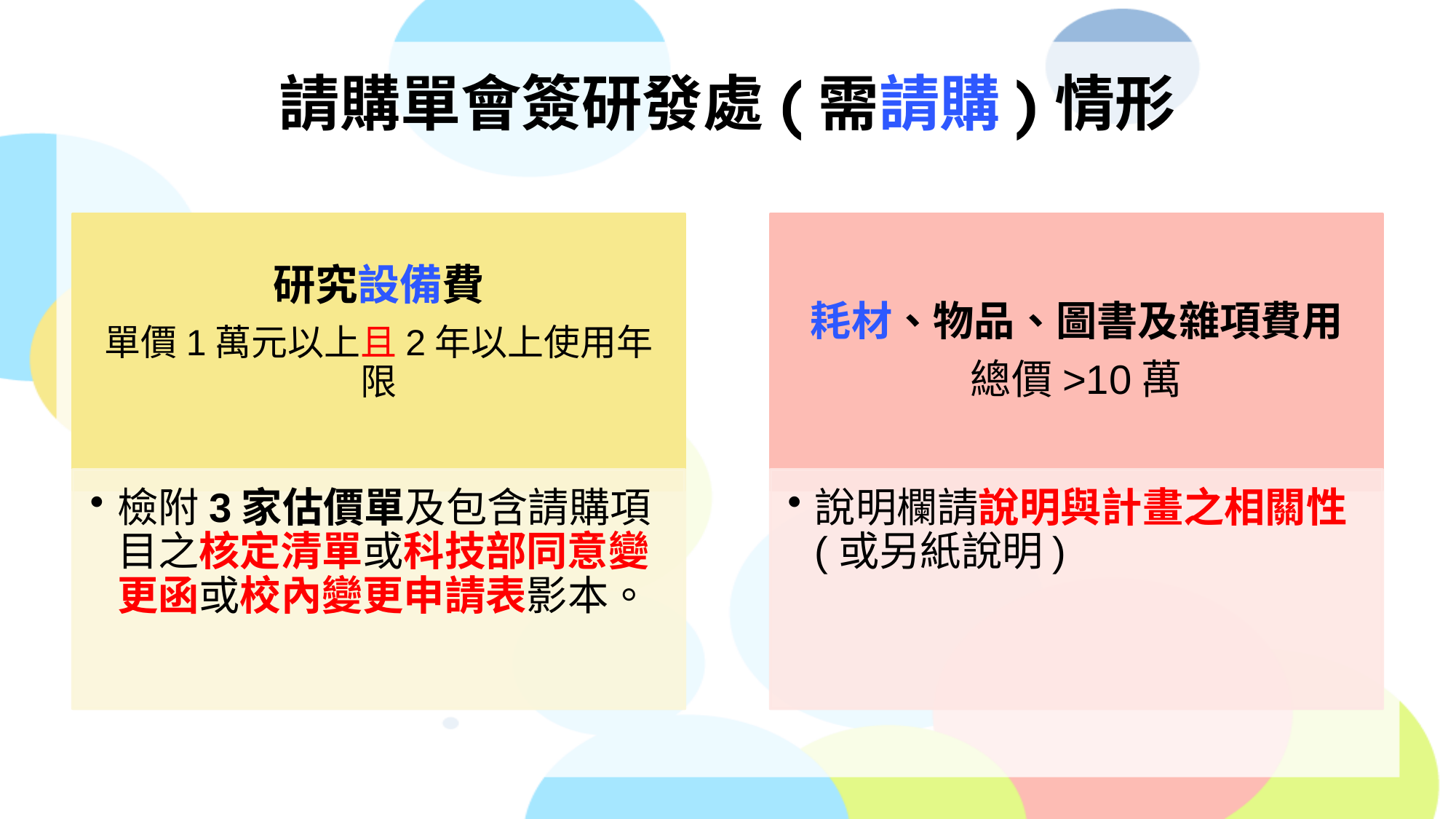

# 請購單會簽研發處(需請購)情形
研究設備費
單價1萬元以上且2年以上使用年限

檢附3家估價單及包含請購項目之核定清單或科技部同意變更函或校內變更申請表影本。
耗材、物品、圖書及雜項費用
總價>10萬
說明欄請說明與計畫之相關性(或另紙說明)